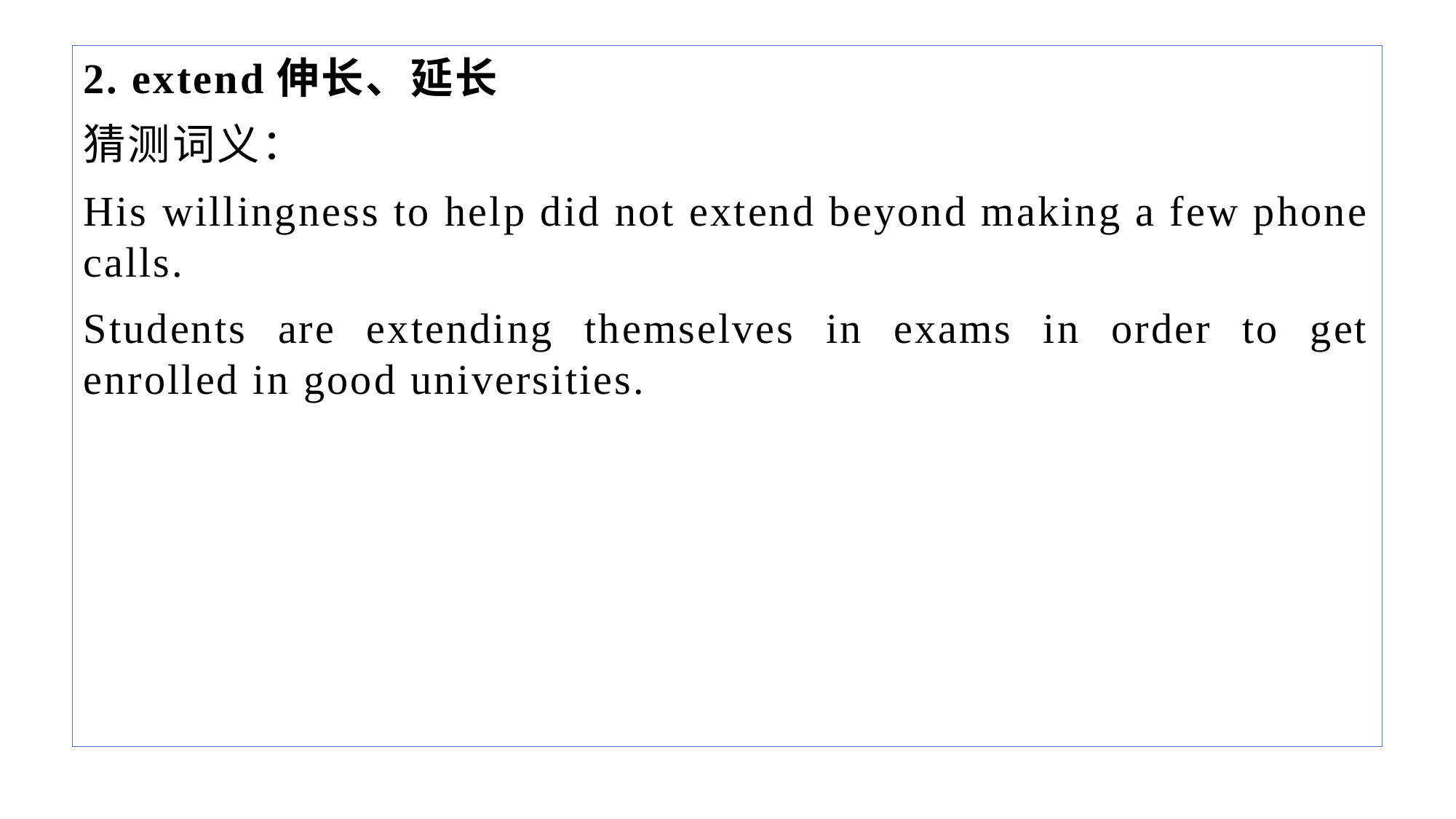

2. extend伸长、延长
猜测词义：
His willingness to help did not extend beyond making a few phone calls.
Students are extending themselves in exams in order to get enrolled in good universities.